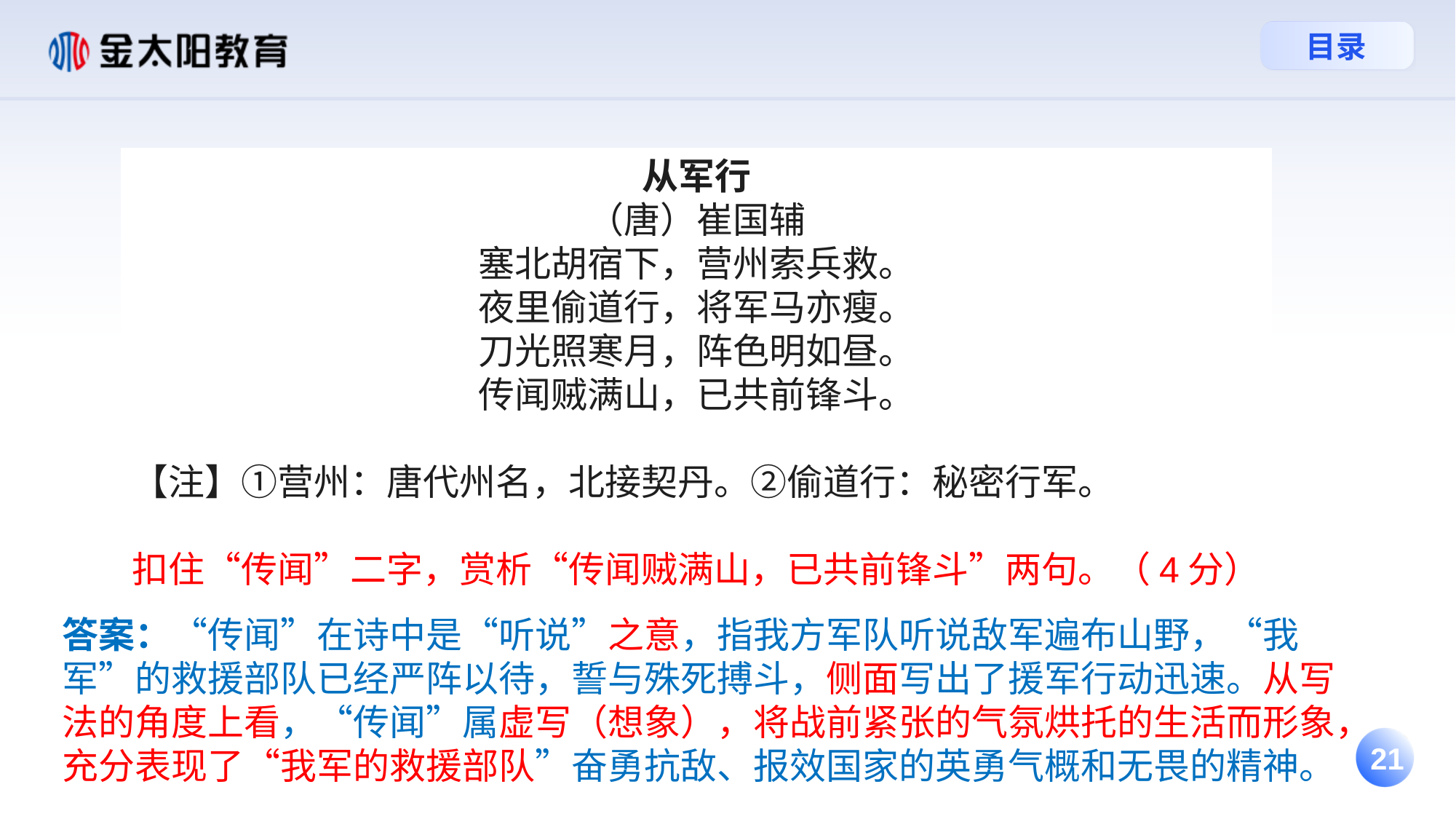

从军行
（唐）崔国辅
塞北胡宿下，营州索兵救。
夜里偷道行，将军马亦瘦。
刀光照寒月，阵色明如昼。
传闻贼满山，已共前锋斗。

【注】①营州：唐代州名，北接契丹。②偷道行：秘密行军。

扣住“传闻”二字，赏析“传闻贼满山，已共前锋斗”两句。（4分）
答案：“传闻”在诗中是“听说”之意，指我方军队听说敌军遍布山野，“我军”的救援部队已经严阵以待，誓与殊死搏斗，侧面写出了援军行动迅速。从写法的角度上看，“传闻”属虚写（想象），将战前紧张的气氛烘托的生活而形象，充分表现了“我军的救援部队”奋勇抗敌、报效国家的英勇气概和无畏的精神。